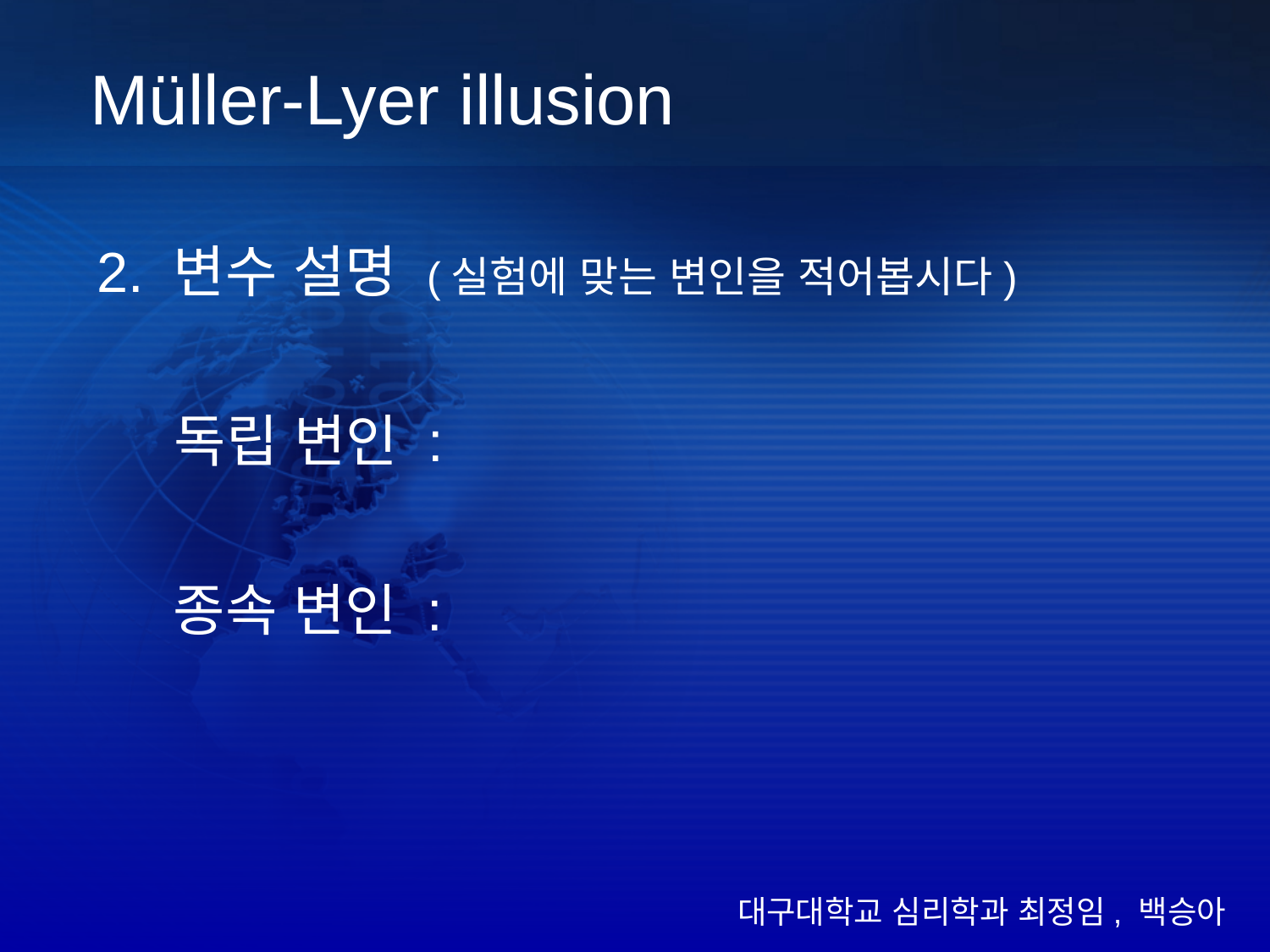

Müller-Lyer illusion
2. 변수 설명 (실험에 맞는 변인을 적어봅시다)
    독립 변인 :
    종속 변인 :
대구대학교 심리학과 최정임, 백승아